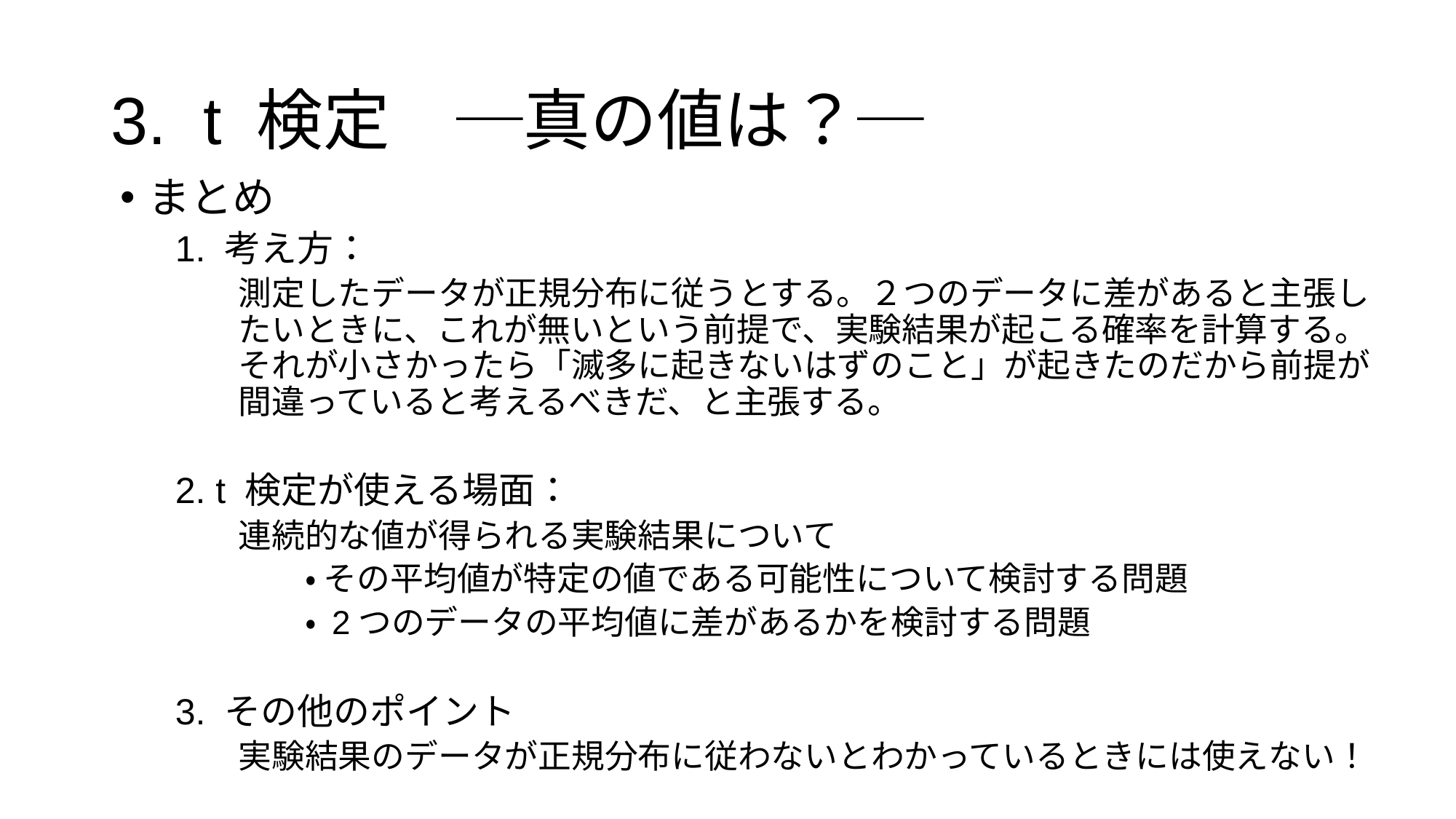

# 3.  t 検定　─真の値は？─
まとめ
1. 考え方：
測定したデータが正規分布に従うとする。２つのデータに差があると主張したいときに、これが無いという前提で、実験結果が起こる確率を計算する。それが小さかったら「滅多に起きないはずのこと」が起きたのだから前提が間違っていると考えるべきだ、と主張する。

2. t 検定が使える場面：
連続的な値が得られる実験結果について
　　・ その平均値が特定の値である可能性について検討する問題
　　・ 2つのデータの平均値に差があるかを検討する問題

3. その他のポイント
実験結果のデータが正規分布に従わないとわかっているときには使えない！